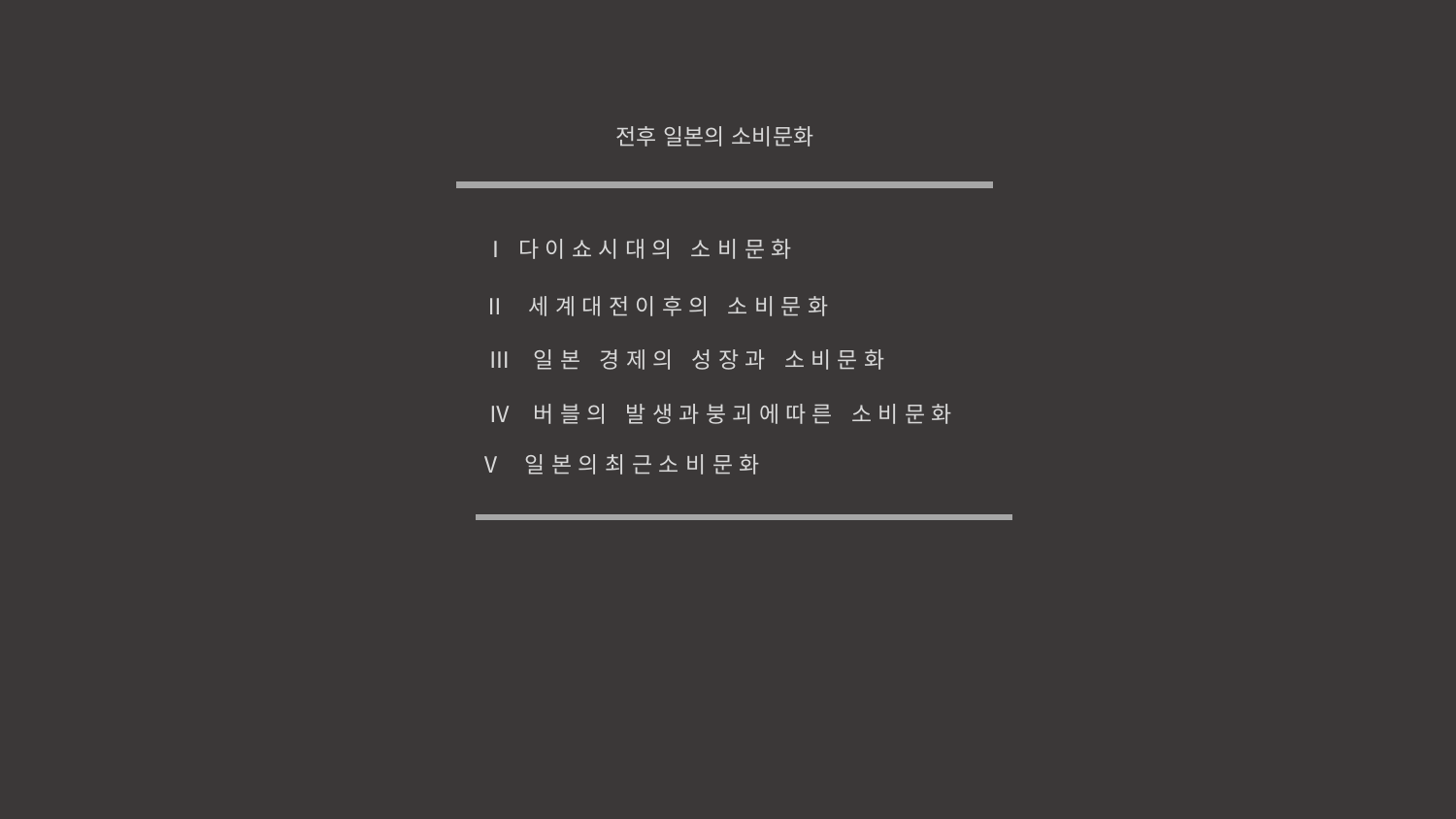

전후 일본의 소비문화
Ⅰ다이쇼시대의 소비문화
Ⅱ 세계대전이후의 소비문화
Ⅲ 일본 경제의 성장과 소비문화
Ⅳ 버블의 발생과붕괴에따른 소비문화
Ⅴ 일 본 의 최 근 소 비 문 화